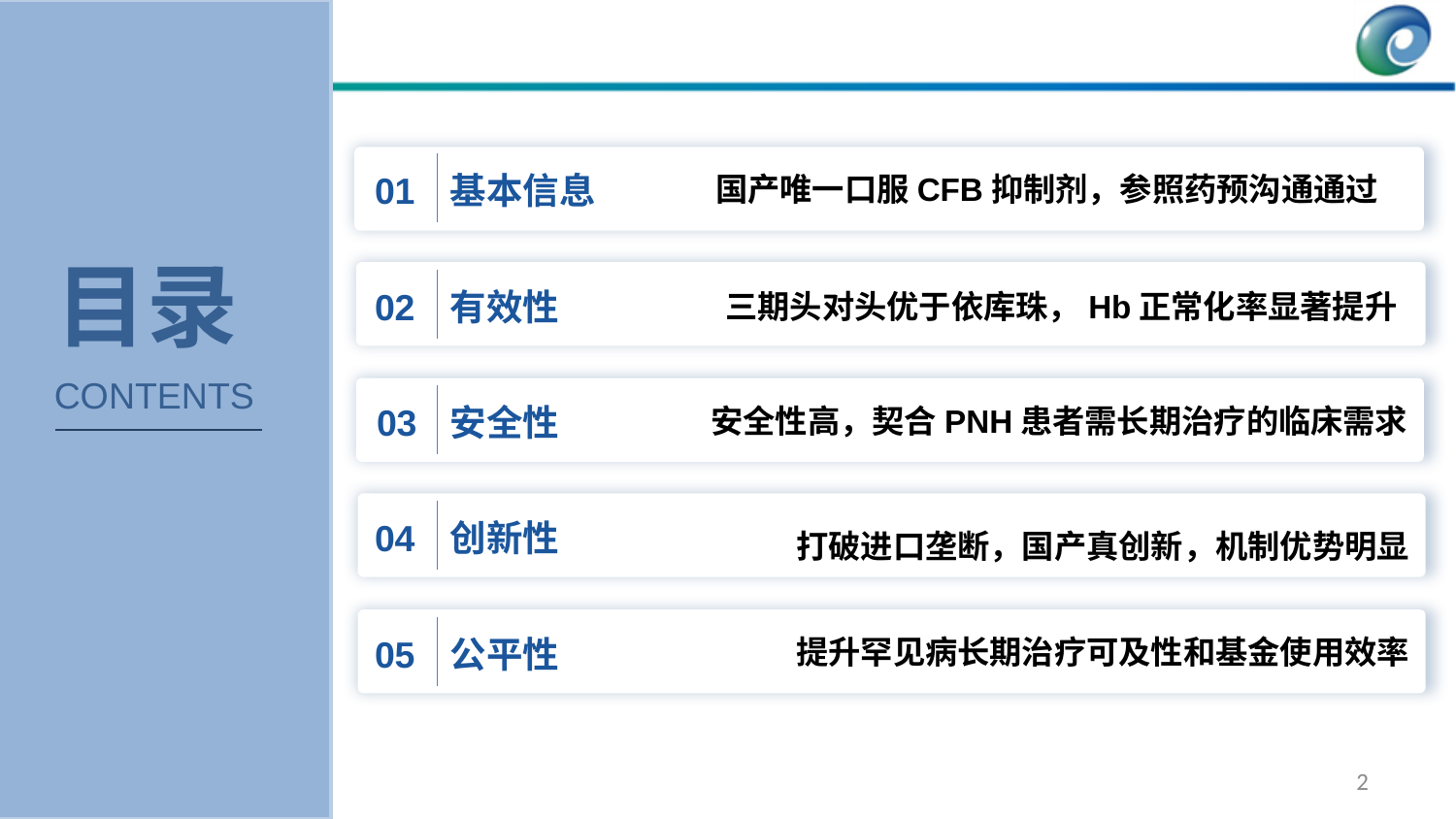

国产唯一口服CFB抑制剂，参照药预沟通通过
01
基本信息
目录
头对头优于依               三期头对头优于依库珠，Hb正常化率显著提升
02
有效性
CONTENTS
安全性高，契合PNH患者需长期治疗的临床需求
03
安全性
打破进口垄断，国产真创新，机制优势明显
04
创新性
提升罕见病长期治疗可及性和基金使用效率
05
公平性
2